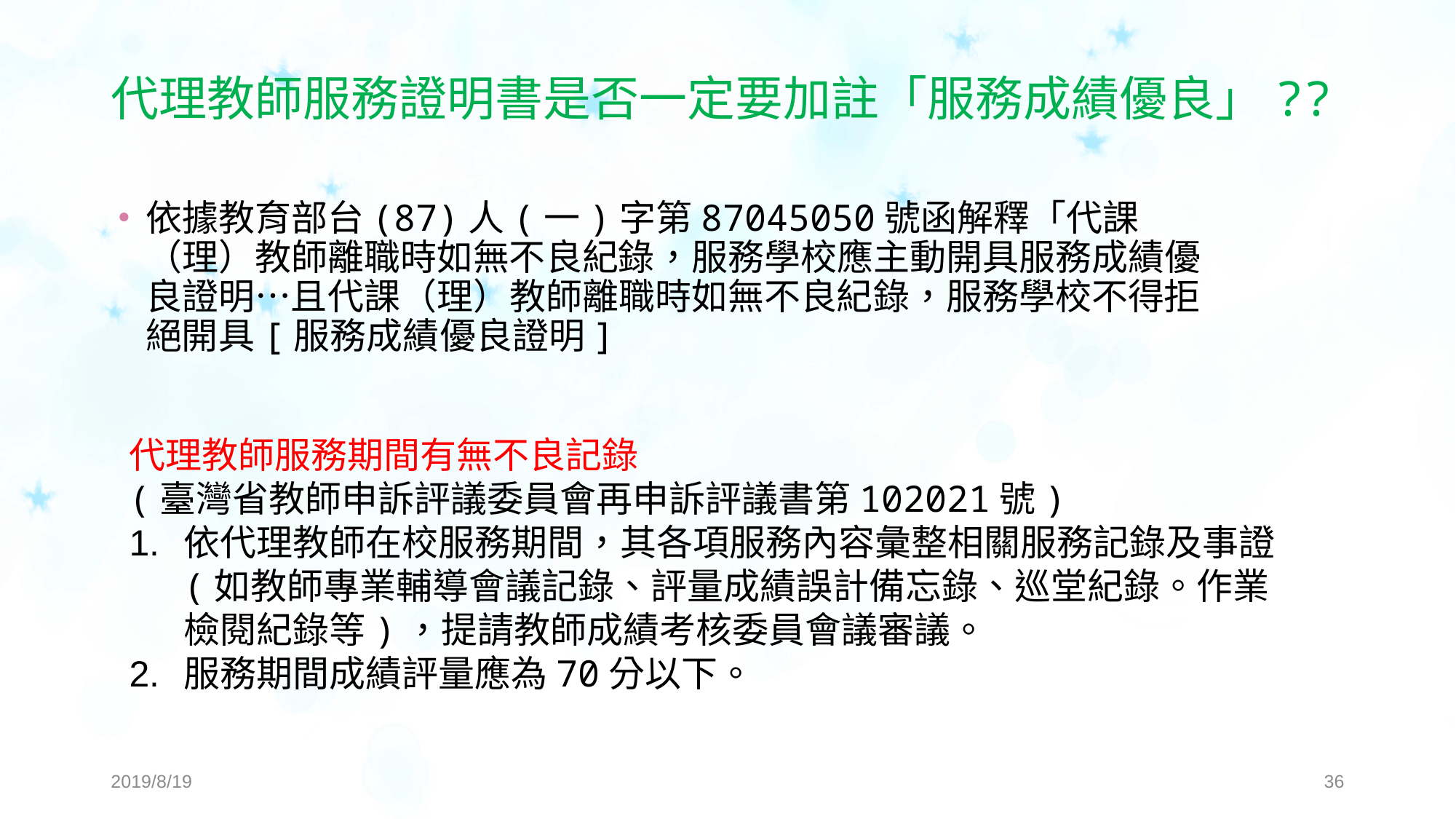

# 代理教師服務證明書是否一定要加註「服務成績優良」??
依據教育部台(87)人(一)字第87045050號函解釋「代課（理）教師離職時如無不良紀錄，服務學校應主動開具服務成績優良證明…且代課（理）教師離職時如無不良紀錄，服務學校不得拒絕開具[服務成績優良證明]
代理教師服務期間有無不良記錄
(臺灣省教師申訴評議委員會再申訴評議書第102021號)
依代理教師在校服務期間，其各項服務內容彙整相關服務記錄及事證(如教師專業輔導會議記錄、評量成績誤計備忘錄、巡堂紀錄。作業檢閱紀錄等)，提請教師成績考核委員會議審議。
服務期間成績評量應為70分以下。
2019/8/19
36